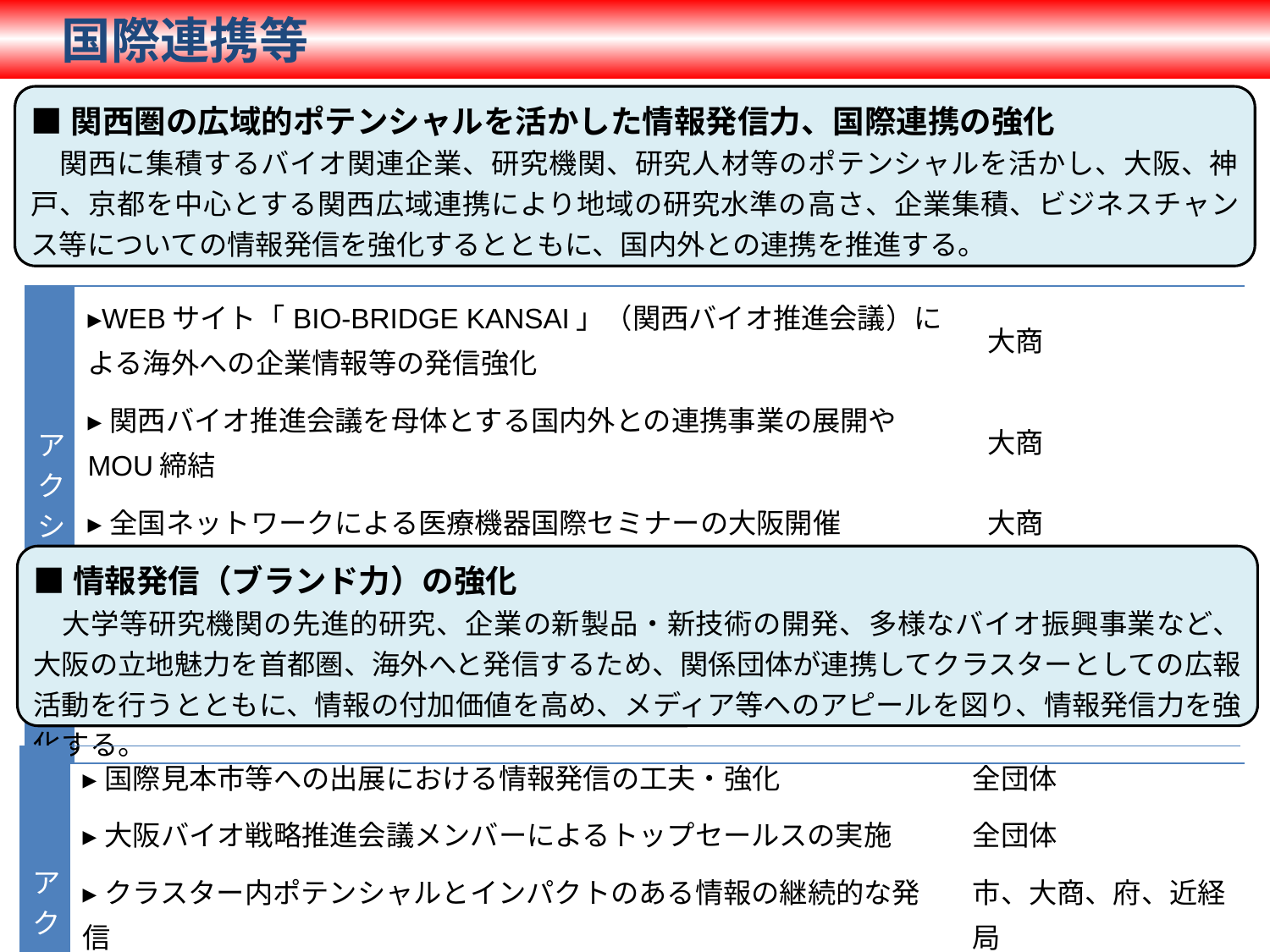

国際連携等
■関西圏の広域的ポテンシャルを活かした情報発信力、国際連携の強化
　関西に集積するバイオ関連企業、研究機関、研究人材等のポテンシャルを活かし、大阪、神戸、京都を中心とする関西広域連携により地域の研究水準の高さ、企業集積、ビジネスチャンス等についての情報発信を強化するとともに、国内外との連携を推進する。
| アクション | ▸WEBサイト「BIO-BRIDGE KANSAI」（関西バイオ推進会議）による海外への企業情報等の発信強化 | 大商 |
| --- | --- | --- |
|  | ▸関西バイオ推進会議を母体とする国内外との連携事業の展開やMOU締結 | 大商 |
|  | ▸全国ネットワークによる医療機器国際セミナーの大阪開催 | 大商 |
|  | ▸タンパク質連携プロジェクト｢プロテイン･モール関西｣の運営 | 府、千里LF |
■情報発信（ブランド力）の強化
　大学等研究機関の先進的研究、企業の新製品・新技術の開発、多様なバイオ振興事業など、大阪の立地魅力を首都圏、海外へと発信するため、関係団体が連携してクラスターとしての広報活動を行うとともに、情報の付加価値を高め、メディア等へのアピールを図り、情報発信力を強化する。
| アクション | ▸国際見本市等への出展における情報発信の工夫・強化 | 全団体 |
| --- | --- | --- |
|  | ▸大阪バイオ戦略推進会議メンバーによるトップセールスの実施 | 全団体 |
|  | ▸クラスター内ポテンシャルとインパクトのある情報の継続的な発信 | 市、大商、府、近経局 |
|  | ▸「北大阪バイオクラスター」（WEBサイト）の充実 | 府 |